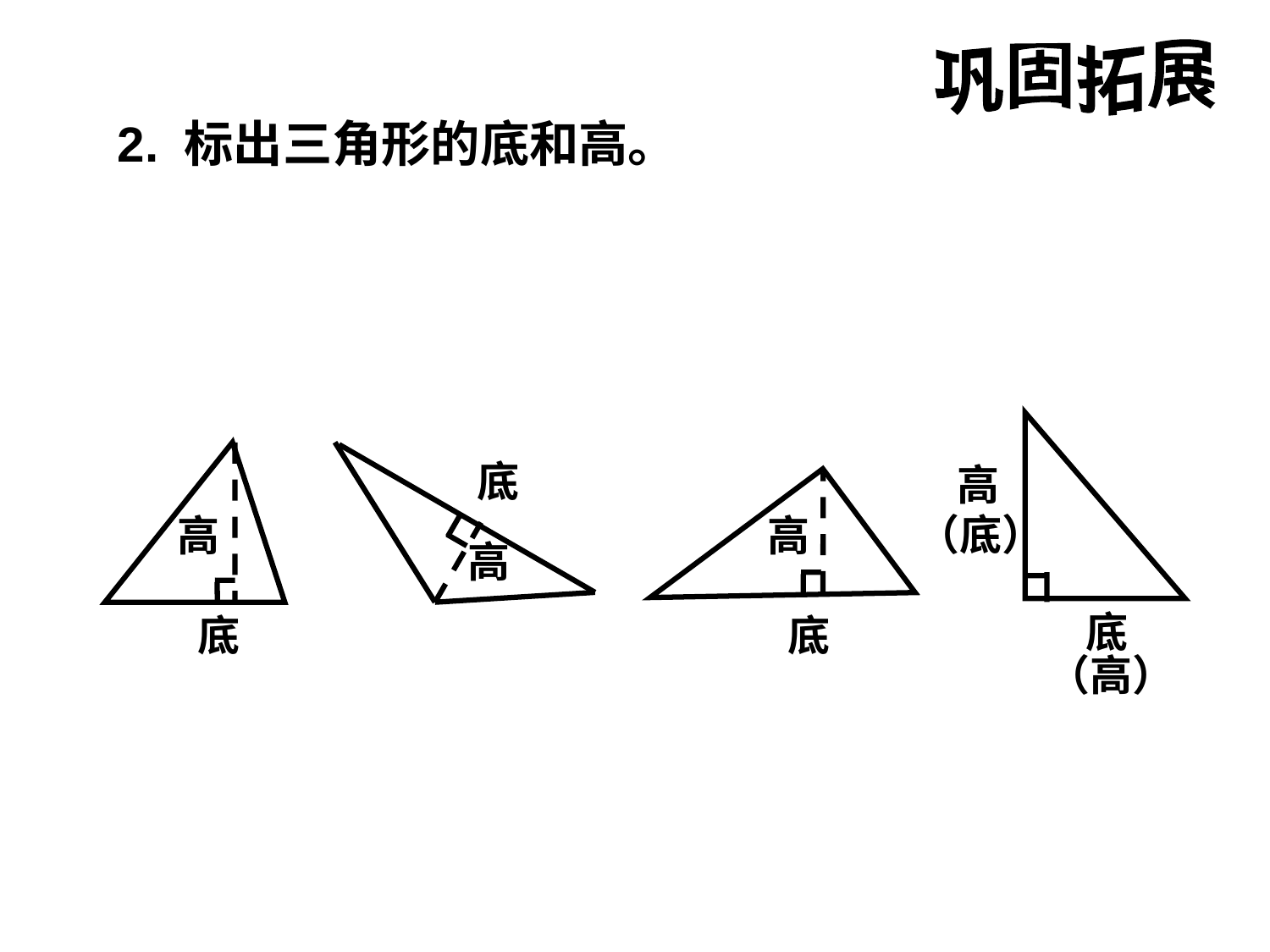

巩固拓展
2. 标出三角形的底和高。

底
高

（底）
高
高

高

   底
底
底
（高）